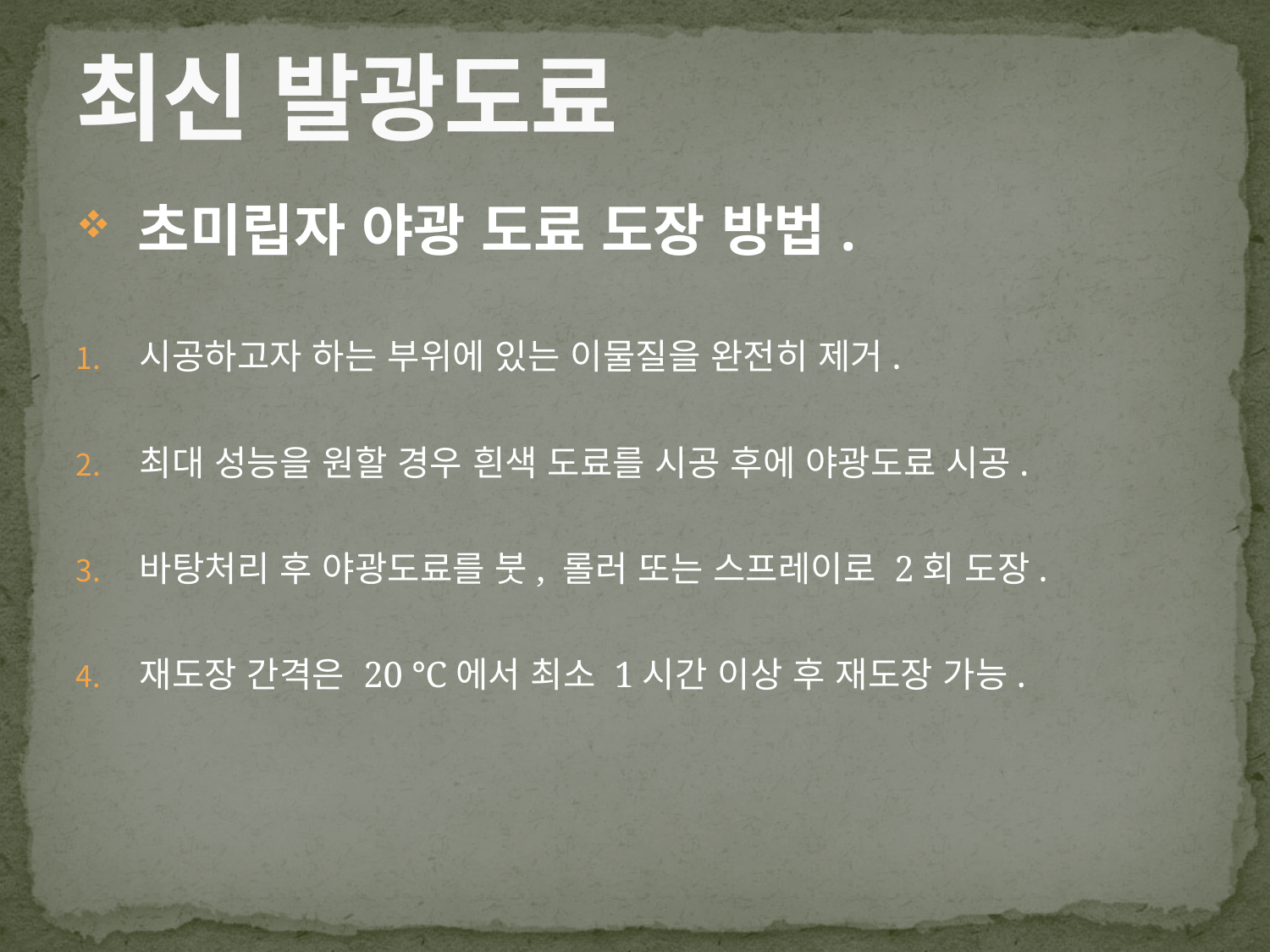

# 최신 발광도료
 초미립자 야광 도료 도장 방법.

시공하고자 하는 부위에 있는 이물질을 완전히 제거.

최대 성능을 원할 경우 흰색 도료를 시공 후에 야광도료 시공.

바탕처리 후 야광도료를 붓, 롤러 또는 스프레이로 2회 도장.

재도장 간격은 20 ℃에서 최소 1시간 이상 후 재도장 가능.